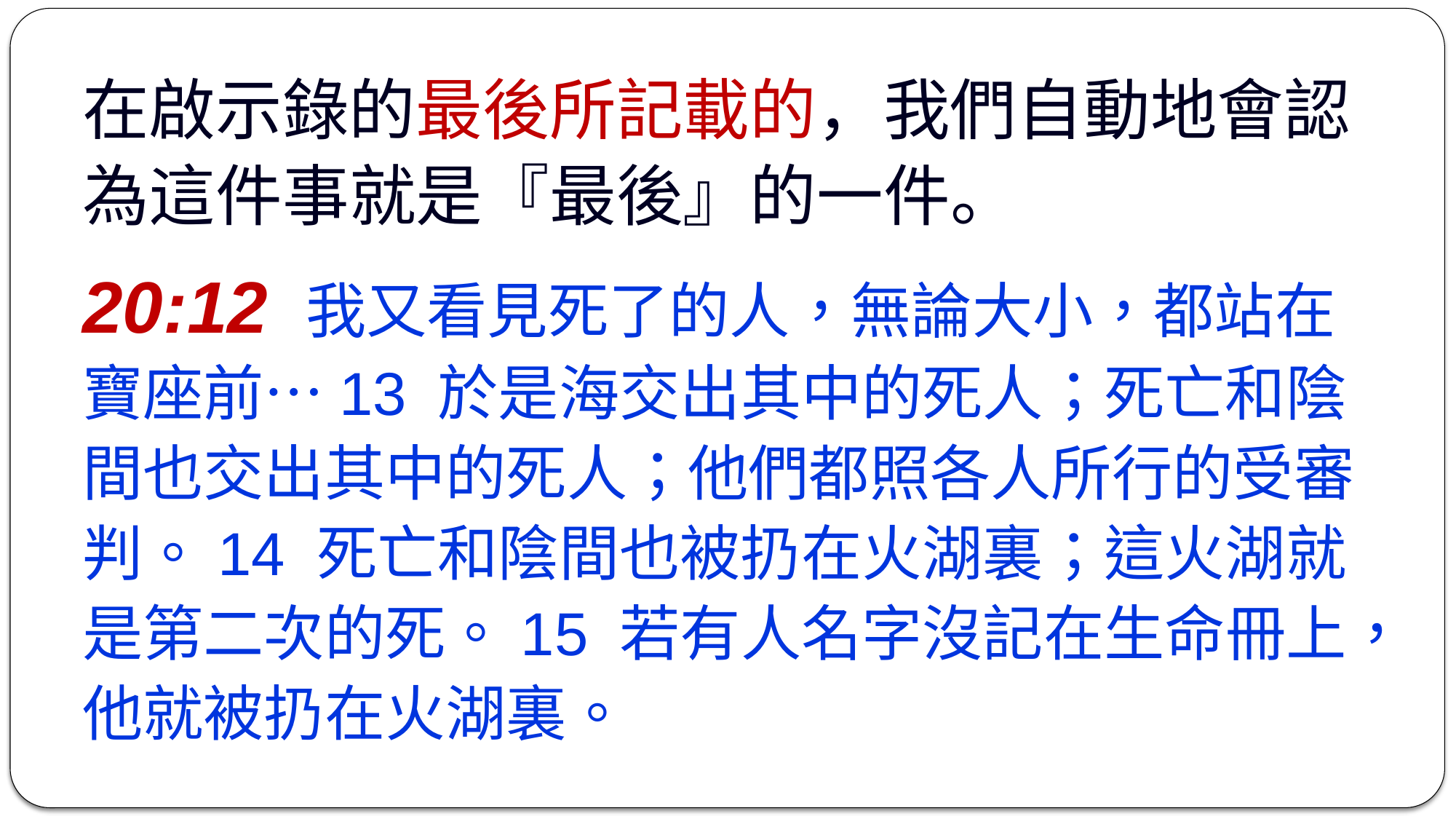

在啟示錄的最後所記載的，我們自動地會認為這件事就是『最後』的一件。
20:12 我又看見死了的人，無論大小，都站在寶座前…13 於是海交出其中的死人；死亡和陰間也交出其中的死人；他們都照各人所行的受審判。14 死亡和陰間也被扔在火湖裏；這火湖就是第二次的死。15 若有人名字沒記在生命冊上，他就被扔在火湖裏。